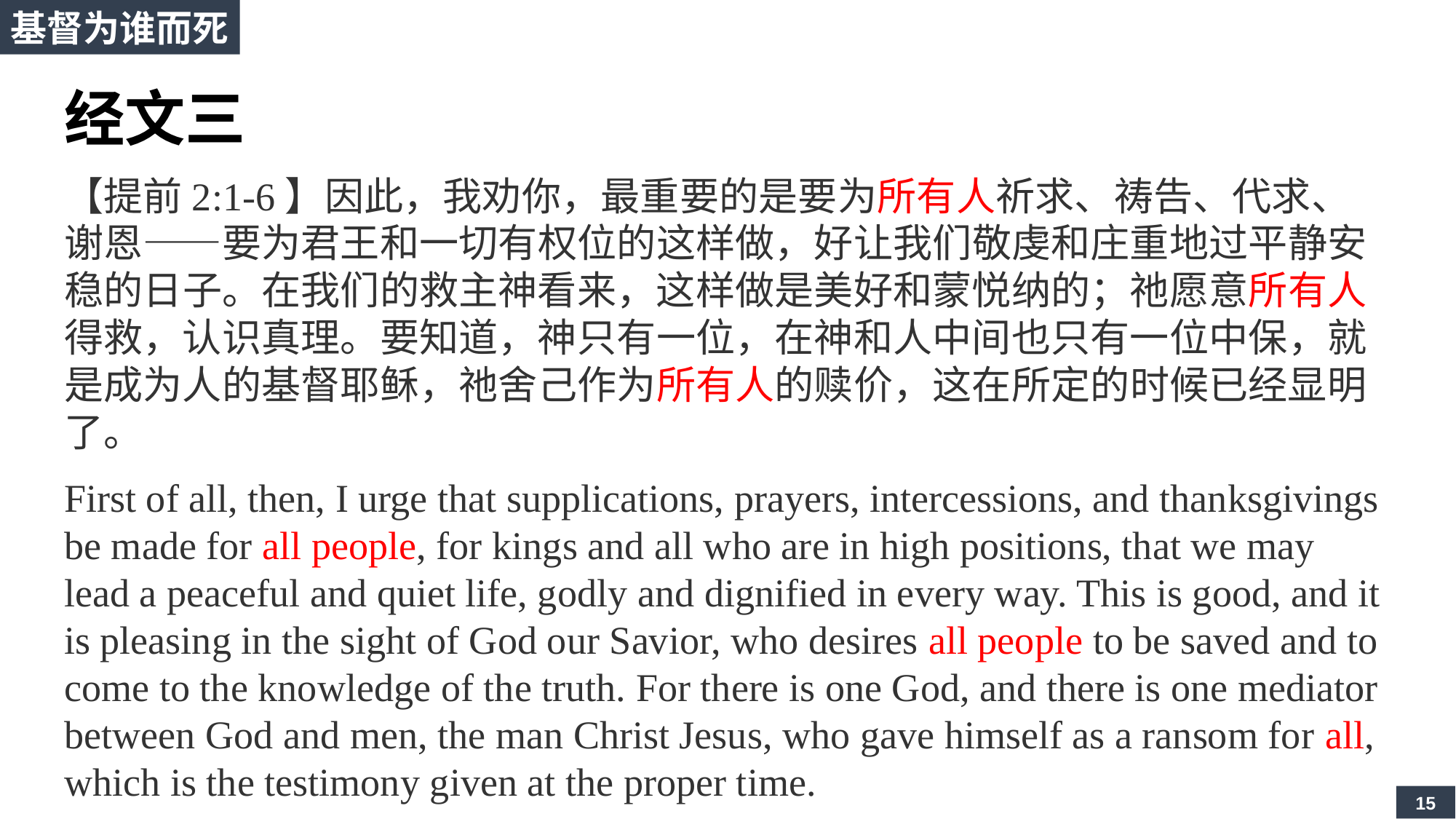

基督为谁而死
经文三
【提前2:1-6】因此，我劝你，最重要的是要为所有人祈求、祷告、代求、谢恩——要为君王和一切有权位的这样做，好让我们敬虔和庄重地过平静安稳的日子。在我们的救主神看来，这样做是美好和蒙悦纳的；祂愿意所有人得救，认识真理。要知道，神只有一位，在神和人中间也只有一位中保，就是成为人的基督耶稣，祂舍己作为所有人的赎价，这在所定的时候已经显明了。
First of all, then, I urge that supplications, prayers, intercessions, and thanksgivings be made for all people, for kings and all who are in high positions, that we may lead a peaceful and quiet life, godly and dignified in every way. This is good, and it is pleasing in the sight of God our Savior, who desires all people to be saved and to come to the knowledge of the truth. For there is one God, and there is one mediator between God and men, the man Christ Jesus, who gave himself as a ransom for all, which is the testimony given at the proper time.
15